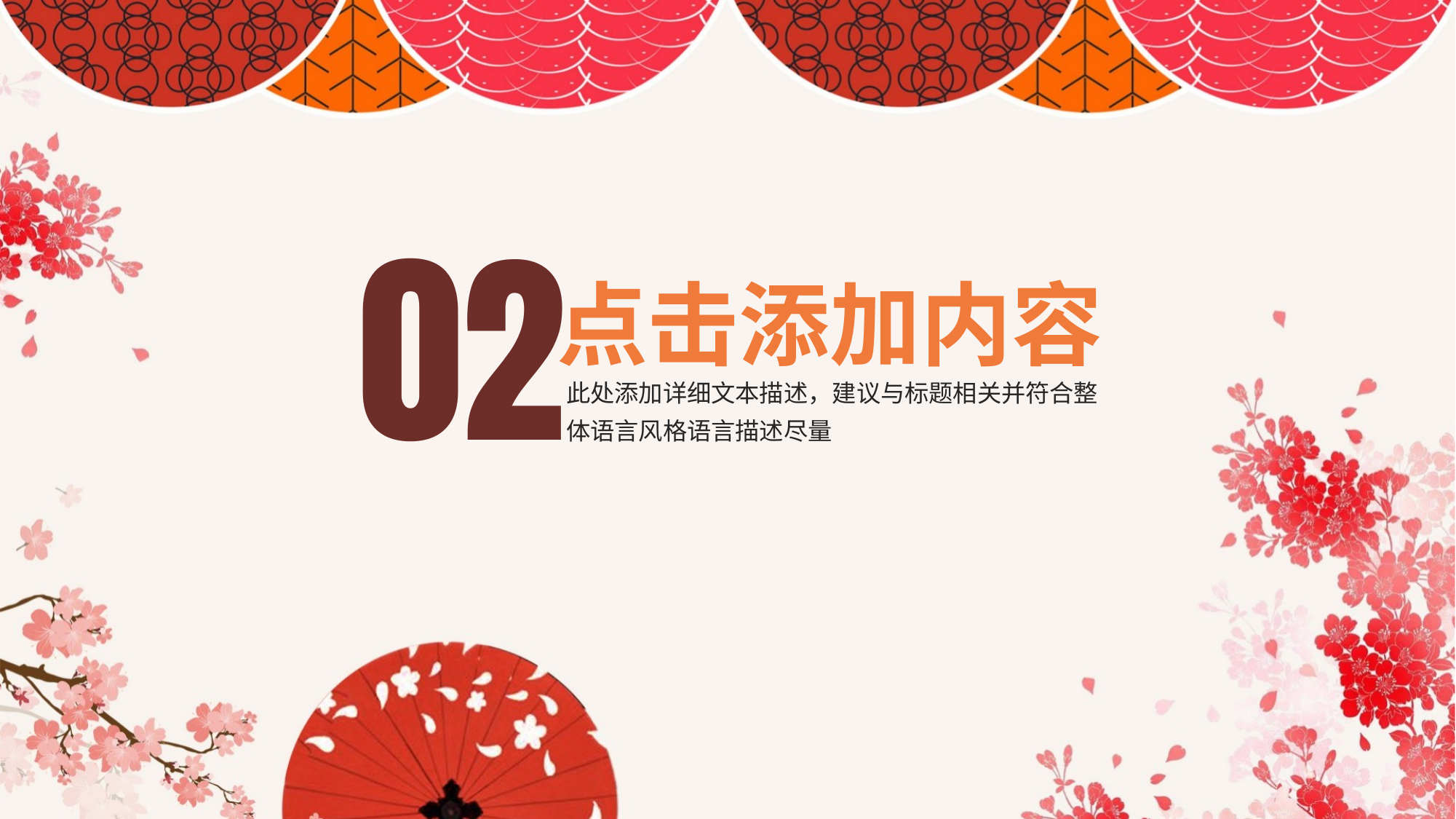

02
点击添加内容
此处添加详细文本描述，建议与标题相关并符合整体语言风格语言描述尽量